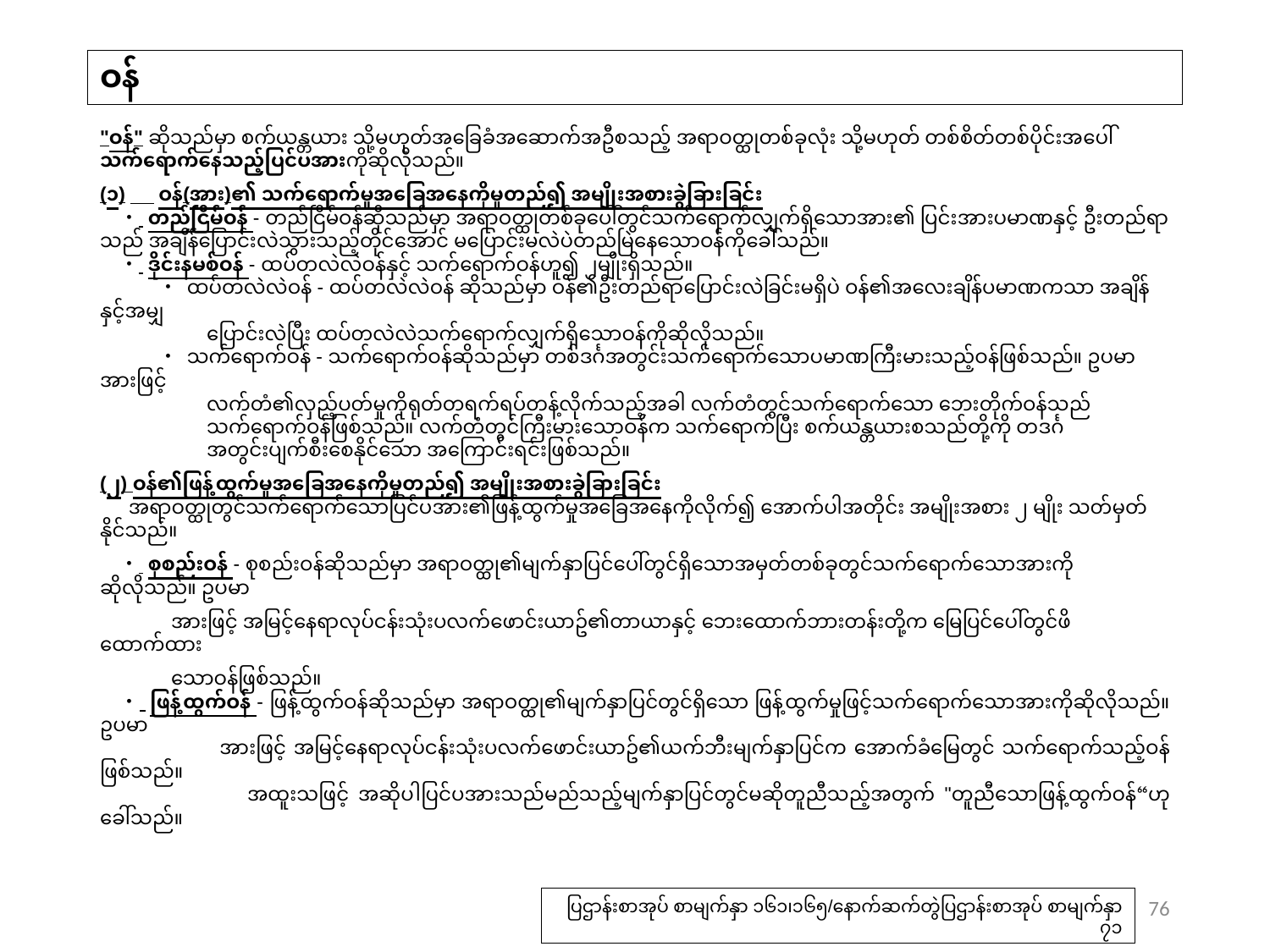

# ဝန်
"ဝန်" ဆိုသည်မှာ စက်ယန္တယား သို့မဟုတ်အခြေခံအဆောက်အဦစသည့် အရာဝတ္ထုတစ်ခုလုံး သို့မဟုတ် တစ်စိတ်တစ်ပိုင်းအပေါ် သက်ရောက်နေသည့်ပြင်ပအားကိုဆိုလိုသည်။
(၁)　 ဝန်(အား)၏ သက်ရောက်မှုအခြေအနေကိုမူတည်၍ အမျိုးအစားခွဲခြားခြင်း
　・ တည်ငြိမ်ဝန် - တည်ငြိမ်ဝန်ဆိုသည်မှာ အရာဝတ္ထုတစ်ခုပေါ်တွင်သက်ရောက်လျှက်ရှိသောအား၏ ပြင်းအားပမာဏနှင့် ဦးတည်ရာသည် အချိန်ပြောင်းလဲသွားသည့်တိုင်အောင် မပြောင်းမလဲပဲတည်မြဲနေသောဝန်ကိုခေါ်သည်။
　・ ဒိုင်းနမစ်ဝန် - ထပ်တလဲလဲဝန်နှင့် သက်ရောက်ဝန်ဟူ၍ ၂မျိုးရှိသည်။
　　　・ ထပ်တလဲလဲဝန် - ထပ်တလဲလဲဝန် ဆိုသည်မှာ ဝန်၏ဦးတည်ရာပြောင်းလဲခြင်းမရှိပဲ ဝန်၏အလေးချိန်ပမာဏကသာ အချိန်နှင့်အမျှ
                     ပြောင်းလဲပြီး ထပ်တလဲလဲသက်ရောက်လျှက်ရှိသောဝန်ကိုဆိုလိုသည်။
　　　・ သက်ရောက်ဝန် - သက်ရောက်ဝန်ဆိုသည်မှာ တစ်ဒင်္ဂအတွင်းသက်ရောက်သောပမာဏကြီးမားသည့်ဝန်ဖြစ်သည်။ ဥပမာအားဖြင့်
                     လက်တံ၏လှည့်ပတ်မှုကိုရုတ်တရက်ရပ်တန့်လိုက်သည့်အခါ လက်တံတွင်သက်ရောက်သော ဘေးတိုက်ဝန်သည်
                     သက်ရောက်ဝန်ဖြစ်သည်။ လက်တံတွင်ကြီးမားသောဝန်က သက်ရောက်ပြီး စက်ယန္တယားစသည်တို့ကို တဒင်္ဂ
                     အတွင်းပျက်စီးစေနိုင်သော အကြောင်းရင်းဖြစ်သည်။
(၂) ဝန်၏ဖြန့်ထွက်မှုအခြေအနေကိုမူတည်၍ အမျိုးအစားခွဲခြားခြင်း
　 အရာဝတ္ထုတွင်သက်ရောက်သောပြင်ပအား၏ဖြန့်ထွက်မှုအခြေအနေကိုလိုက်၍ အောက်ပါအတိုင်း အမျိုးအစား ၂ မျိုး သတ်မှတ်နိုင်သည်။
　・ စုစည်းဝန် - စုစည်းဝန်ဆိုသည်မှာ အရာဝတ္ထု၏မျက်နှာပြင်ပေါ်တွင်ရှိသောအမှတ်တစ်ခုတွင်သက်ရောက်သောအားကိုဆိုလိုသည်။ ဥပမာ
              အားဖြင့် အမြင့်နေရာလုပ်ငန်းသုံးပလက်ဖောင်းယာဥ်၏တာယာနှင့် ဘေးထောက်ဘားတန်းတို့က မြေပြင်ပေါ်တွင်ဖိထောက်ထား
              သောဝန်ဖြစ်သည်။
　・ ဖြန့်ထွက်ဝန် - ဖြန့်ထွက်ဝန်ဆိုသည်မှာ အရာဝတ္ထု၏မျက်နှာပြင်တွင်ရှိသော ဖြန့်ထွက်မှုဖြင့်သက်ရောက်သောအားကိုဆိုလိုသည်။ ဥပမာ
                အားဖြင့် အမြင့်နေရာလုပ်ငန်းသုံးပလက်ဖောင်းယာဥ်၏ယက်ဘီးမျက်နှာပြင်က အောက်ခံမြေတွင် သက်ရောက်သည့်ဝန်ဖြစ်သည်။
                အထူးသဖြင့် အဆိုပါပြင်ပအားသည်မည်သည့်မျက်နှာပြင်တွင်မဆိုတူညီသည့်အတွက် "တူညီသောဖြန့်ထွက်ဝန်“ဟုခေါ်သည်။

76
ပြဌာန်းစာအုပ် စာမျက်နှာ ၁၆၁၊၁၆၅/နောက်ဆက်တွဲပြဌာန်းစာအုပ် စာမျက်နှာ ၇၁